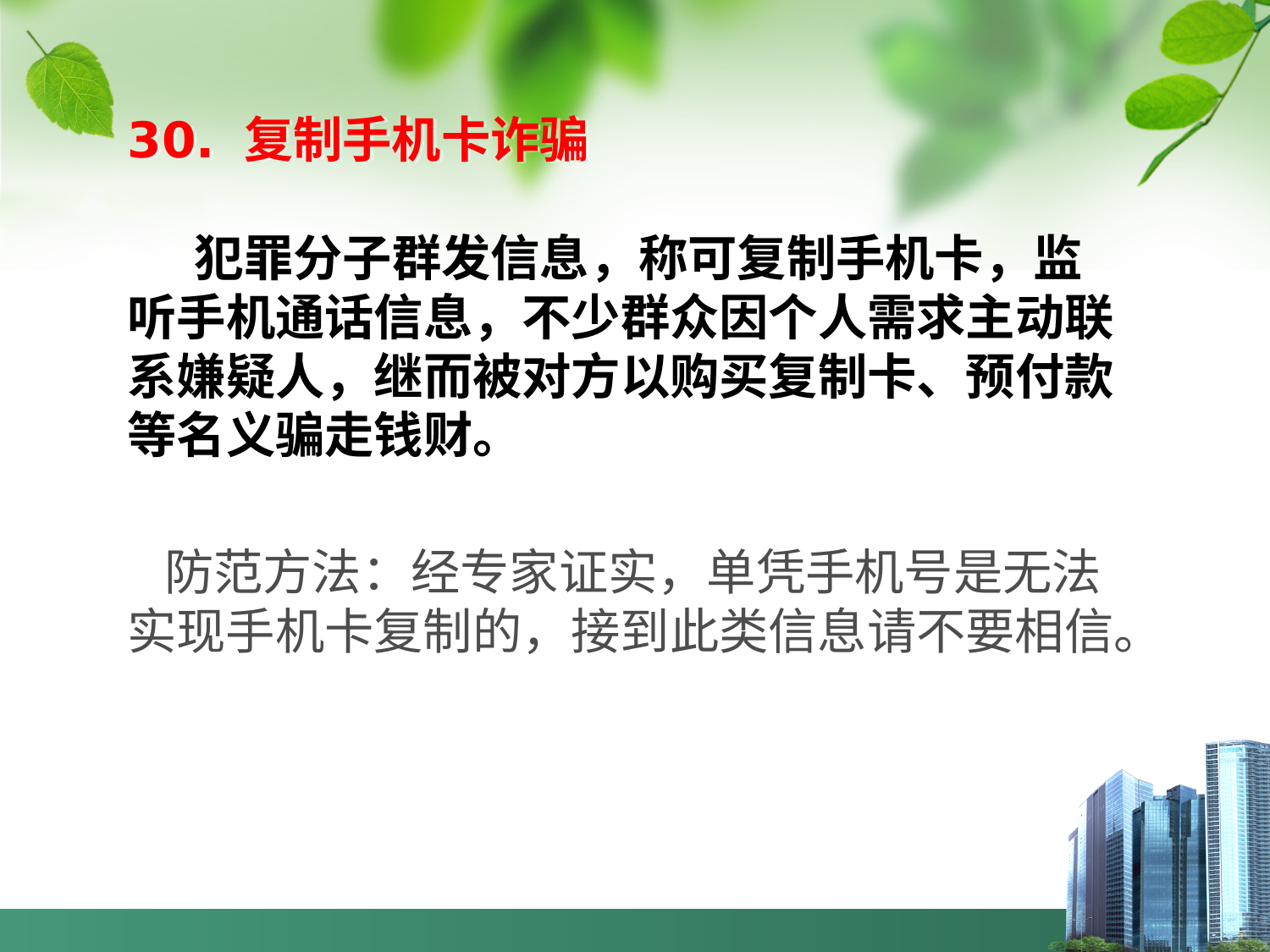

# 30. 复制手机卡诈骗 犯罪分子群发信息，称可复制手机卡，监听手机通话信息，不少群众因个人需求主动联系嫌疑人，继而被对方以购买复制卡、预付款等名义骗走钱财。
1
防范方法：经专家证实，单凭手机号是无法实现手机卡复制的，接到此类信息请不要相信。